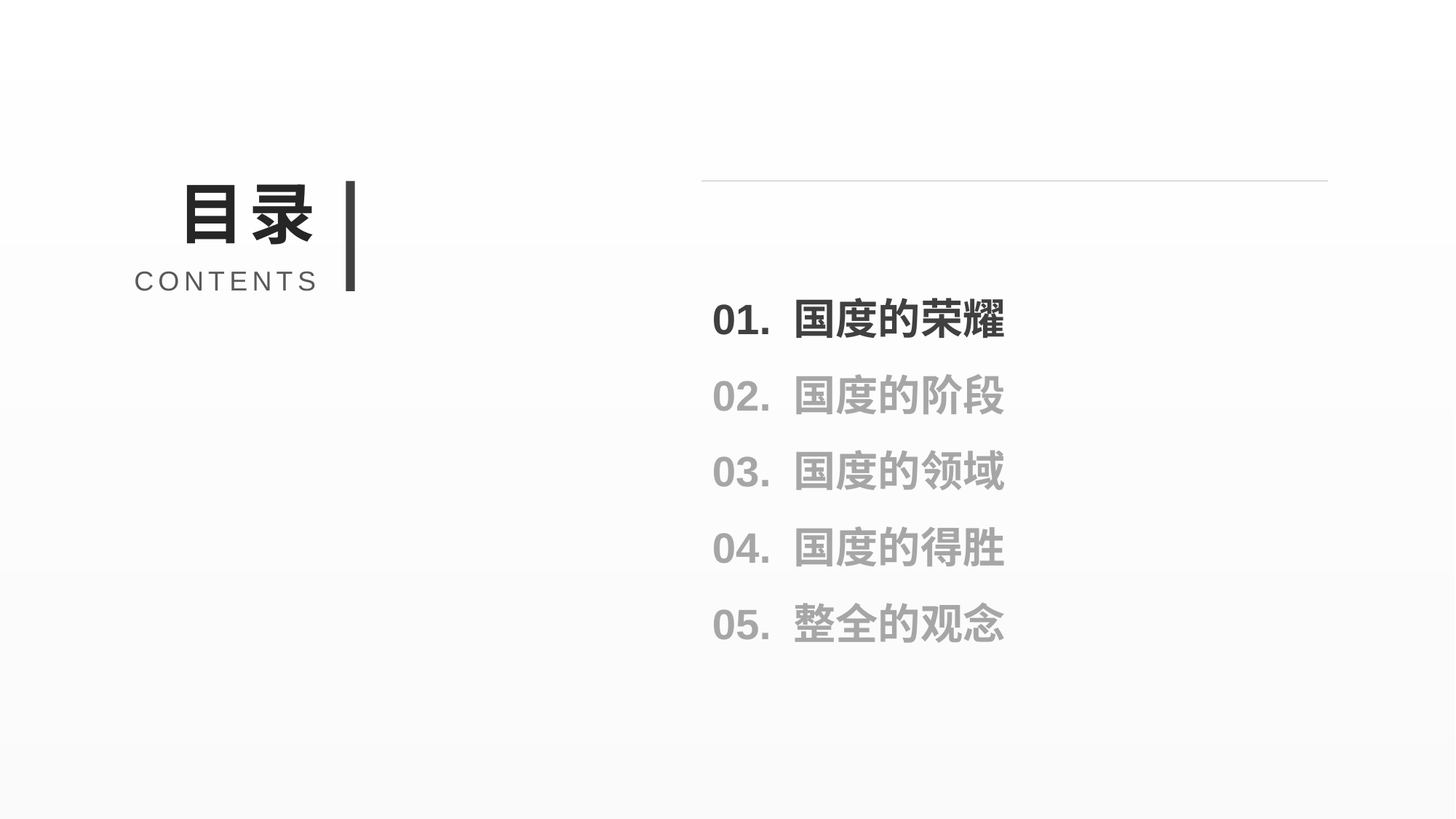

目录

CONTENTS
01. 国度的荣耀
02. 国度的阶段
03. 国度的领域
04. 国度的得胜
05. 整全的观念